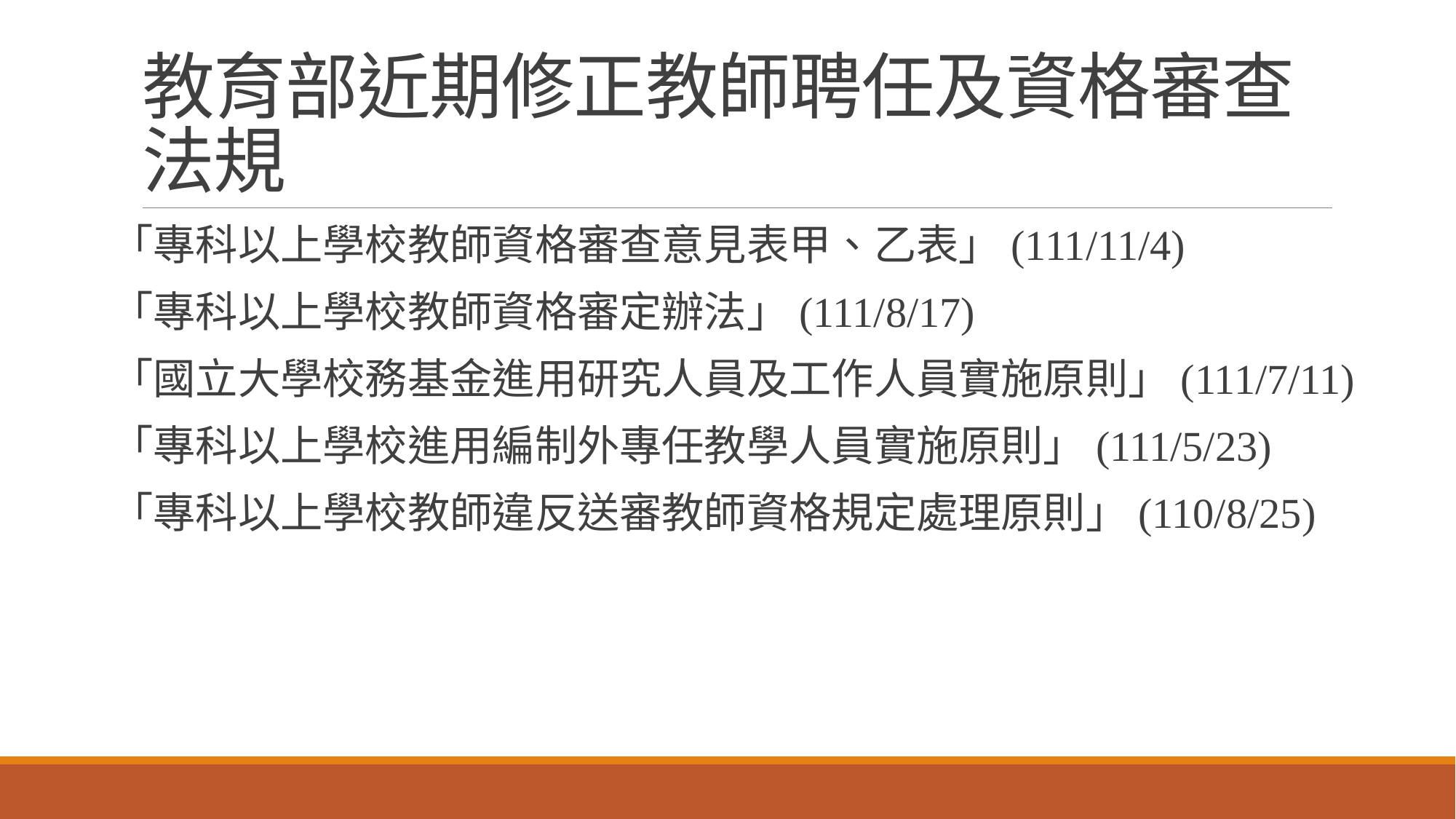

# 教育部近期修正教師聘任及資格審查法規
「專科以上學校教師資格審查意見表甲、乙表」(111/11/4)
「專科以上學校教師資格審定辦法」(111/8/17)
「國立大學校務基金進用研究人員及工作人員實施原則」(111/7/11)
「專科以上學校進用編制外專任教學人員實施原則」(111/5/23)
「專科以上學校教師違反送審教師資格規定處理原則」(110/8/25)